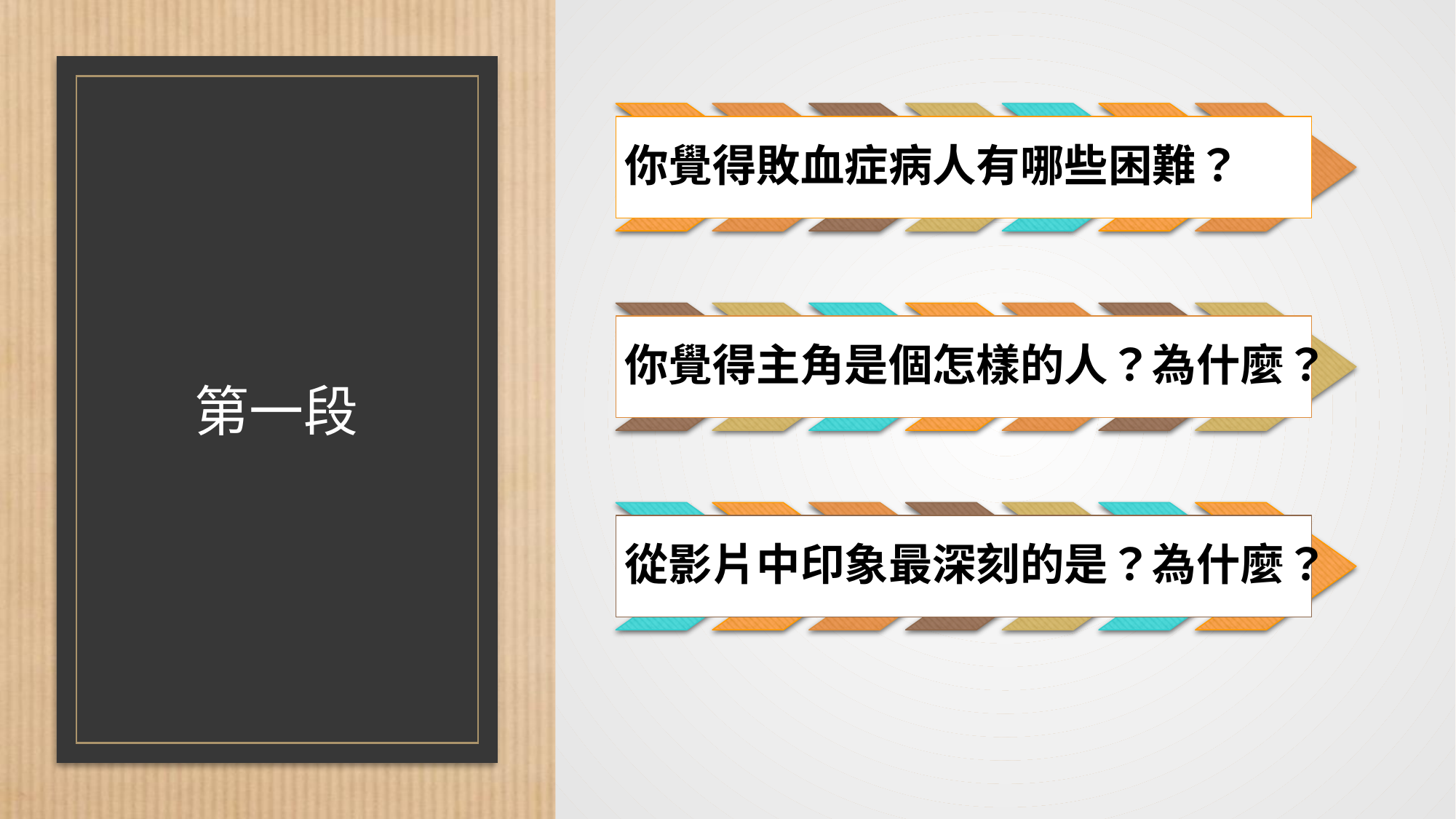

你覺得敗血症病人有哪些困難？

你覺得主角是個怎樣的人？為什麼？

從影片中印象最深刻的是？為什麼？

# 第一段